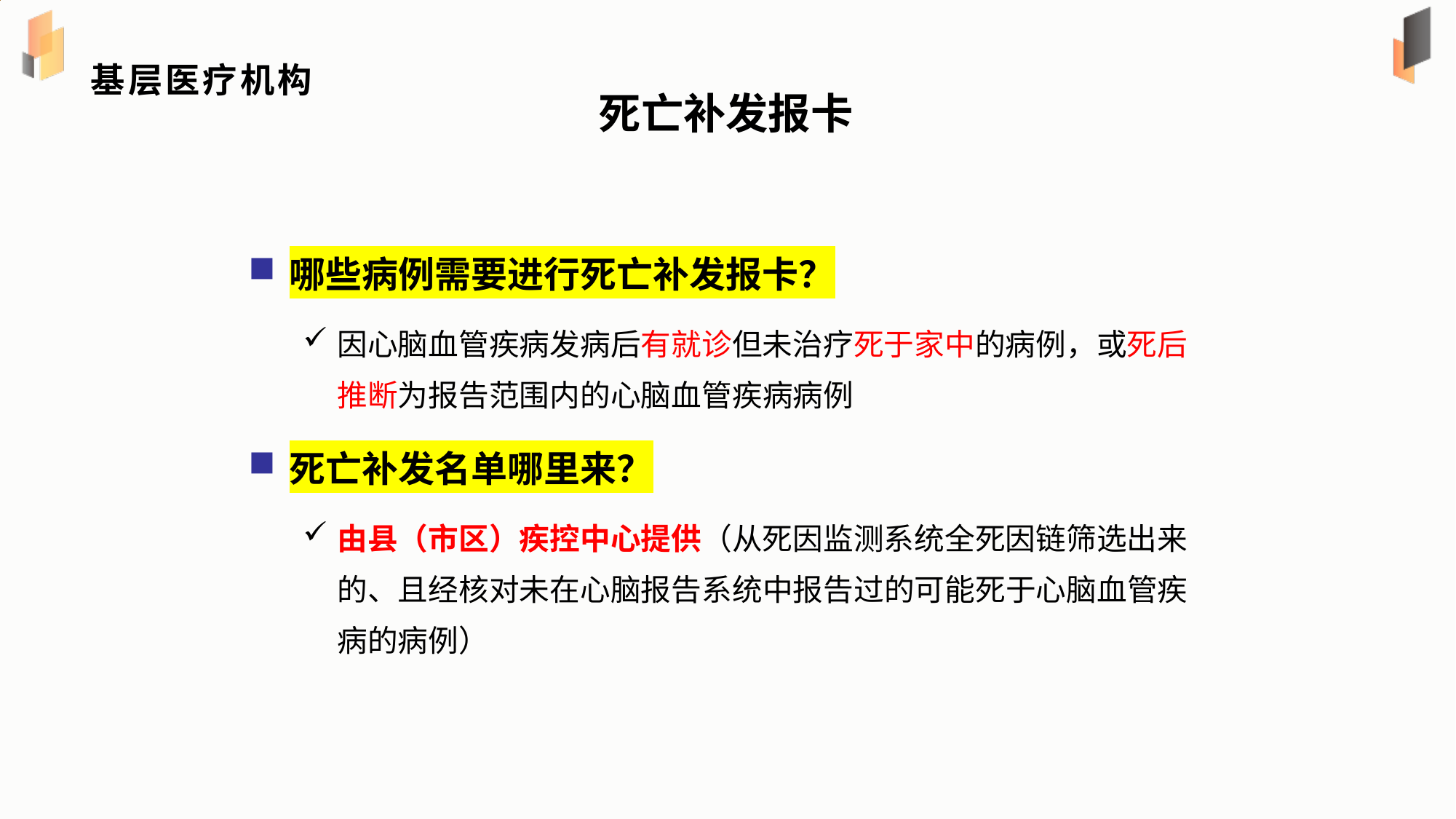

# 基层医疗机构
死亡补发报卡
哪些病例需要进行死亡补发报卡？
因心脑血管疾病发病后有就诊但未治疗死于家中的病例，或死后推断为报告范围内的心脑血管疾病病例
死亡补发名单哪里来？
由县（市区）疾控中心提供（从死因监测系统全死因链筛选出来的、且经核对未在心脑报告系统中报告过的可能死于心脑血管疾病的病例）